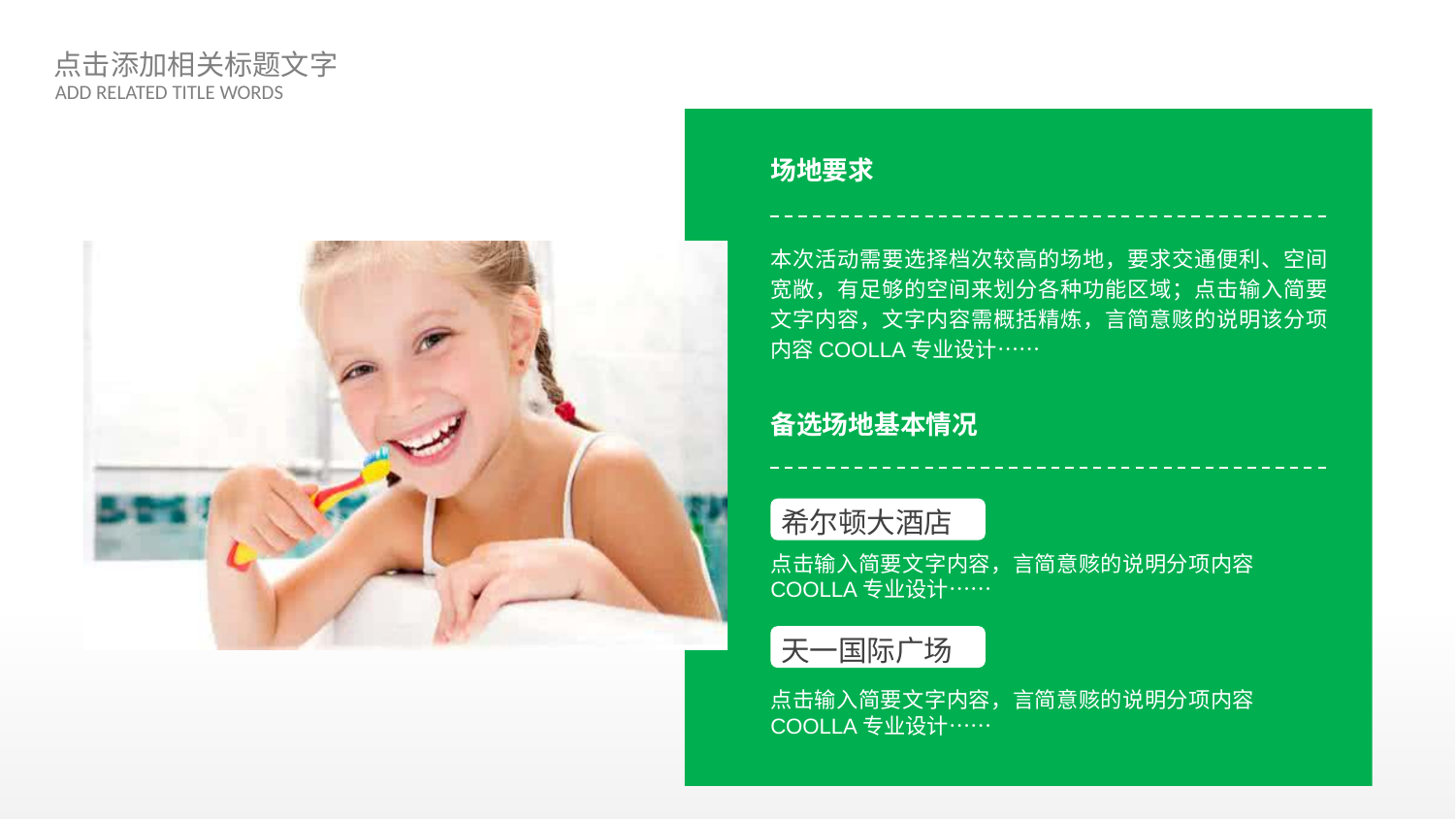

场地要求

本次活动需要选择档次较高的场地，要求交通便利、空间宽敞，有足够的空间来划分各种功能区域；点击输入简要文字内容，文字内容需概括精炼，言简意赅的说明该分项内容COOLLA专业设计……
备选场地基本情况

希尔顿大酒店
点击输入简要文字内容，言简意赅的说明分项内容COOLLA专业设计……

天一国际广场
点击输入简要文字内容，言简意赅的说明分项内容COOLLA专业设计……